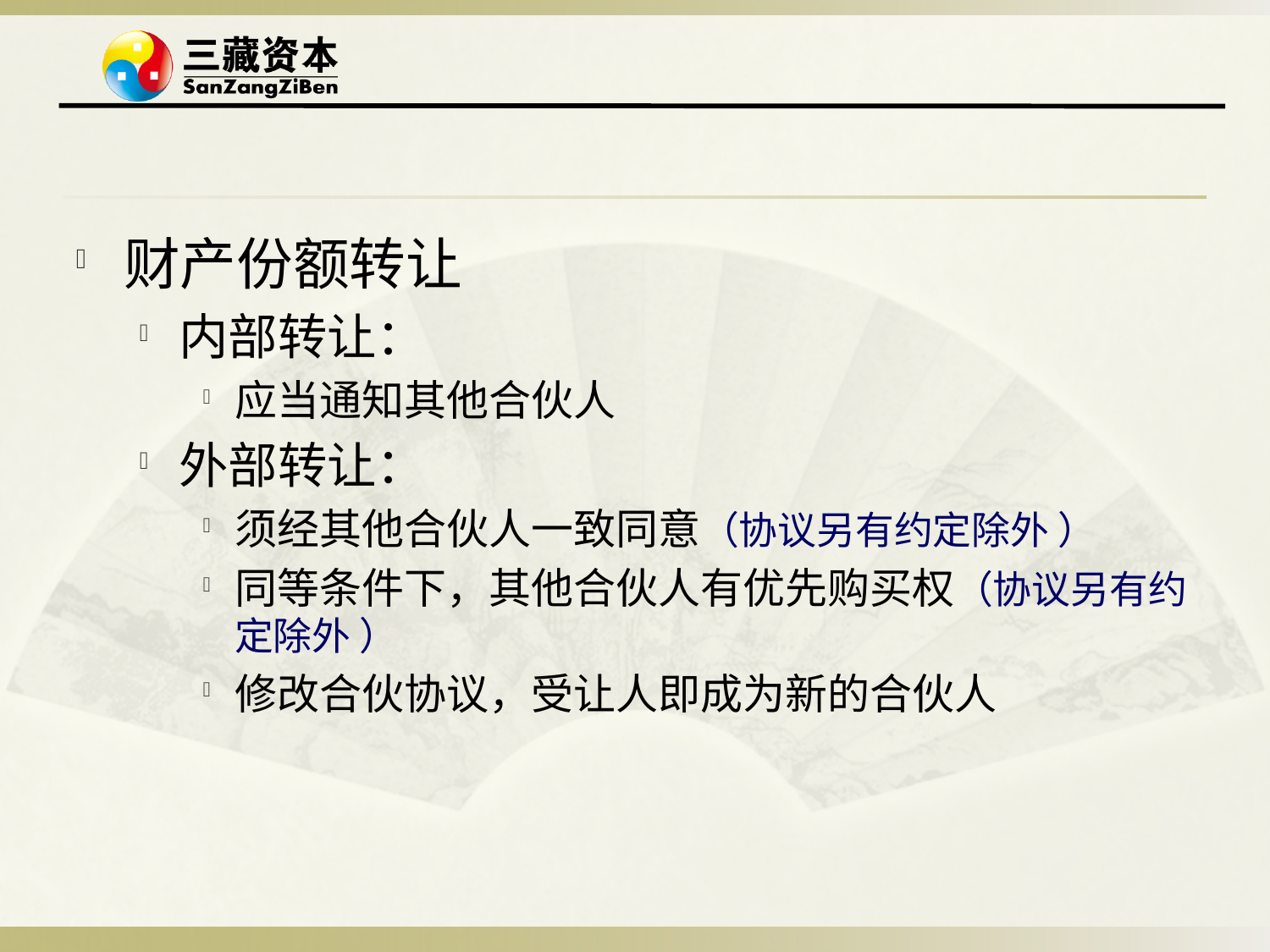

#
财产份额转让
内部转让：
应当通知其他合伙人
外部转让：
须经其他合伙人一致同意（协议另有约定除外 ）
同等条件下，其他合伙人有优先购买权（协议另有约定除外 ）
修改合伙协议，受让人即成为新的合伙人